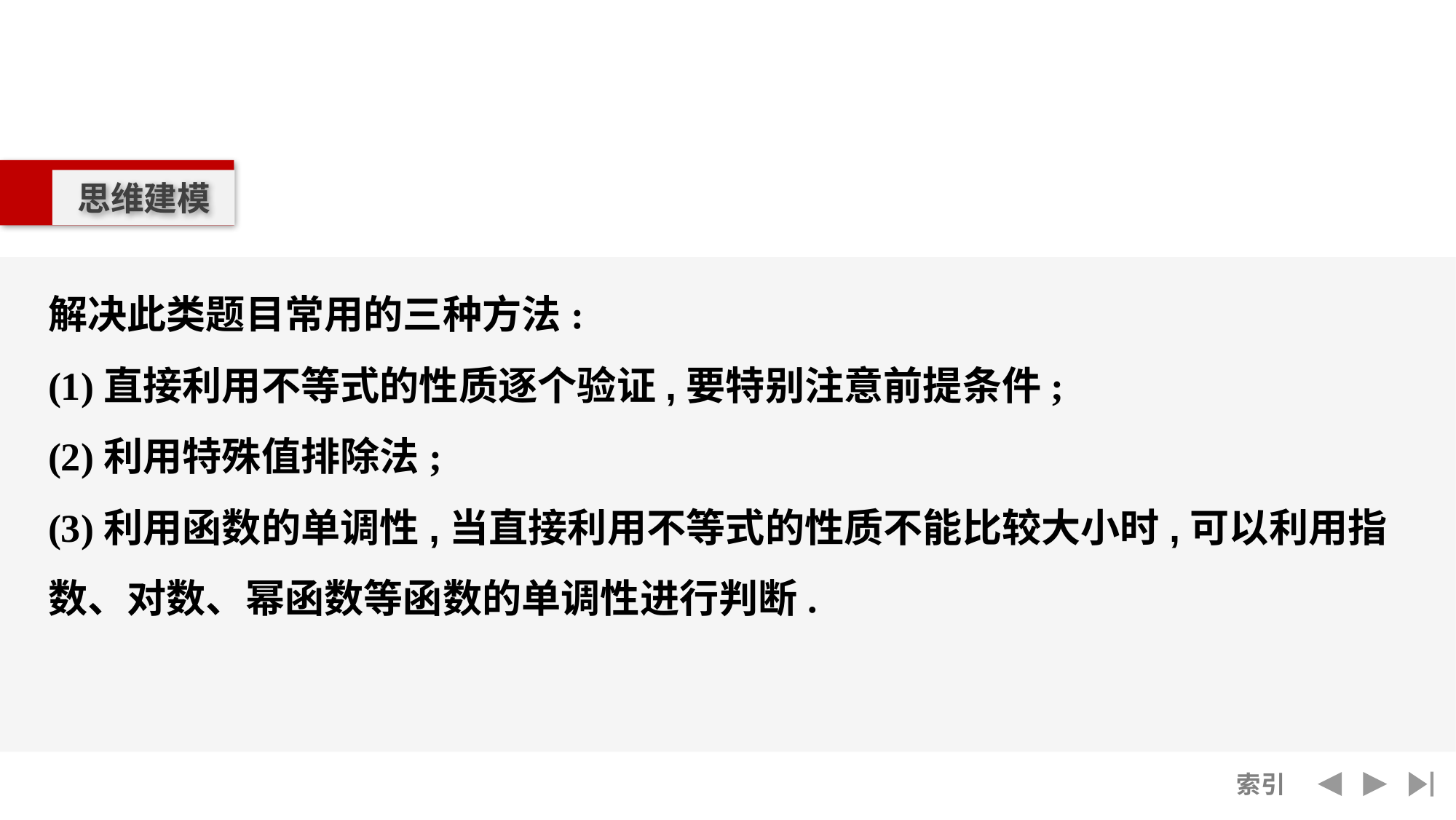

思维建模

解决此类题目常用的三种方法:
(1)直接利用不等式的性质逐个验证,要特别注意前提条件;
(2)利用特殊值排除法;
(3)利用函数的单调性,当直接利用不等式的性质不能比较大小时,可以利用指数、对数、幂函数等函数的单调性进行判断.